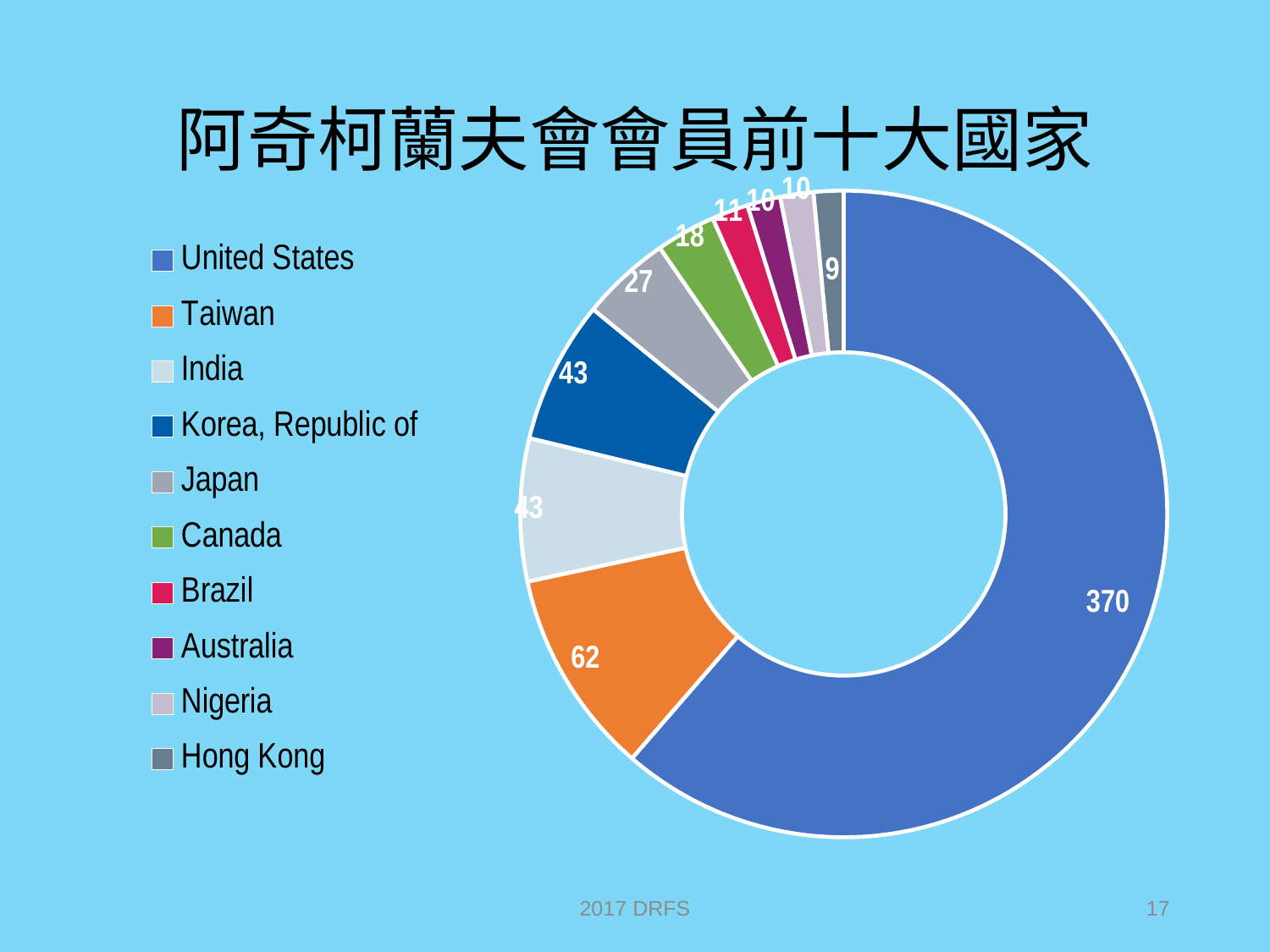

# 阿奇柯蘭夫會會員前十大國家

### Chart

| Category | Sales |
|---|---|
| United States | 370.0 |
| Taiwan | 62.0 |
| India | 43.0 |
| Korea, Republic of | 43.0 |
| Japan | 27.0 |
| Canada | 18.0 |
| Brazil | 11.0 |
| Australia | 10.0 |
| Nigeria | 10.0 |
| Hong Kong | 9.0 |
2017 DRFS
17